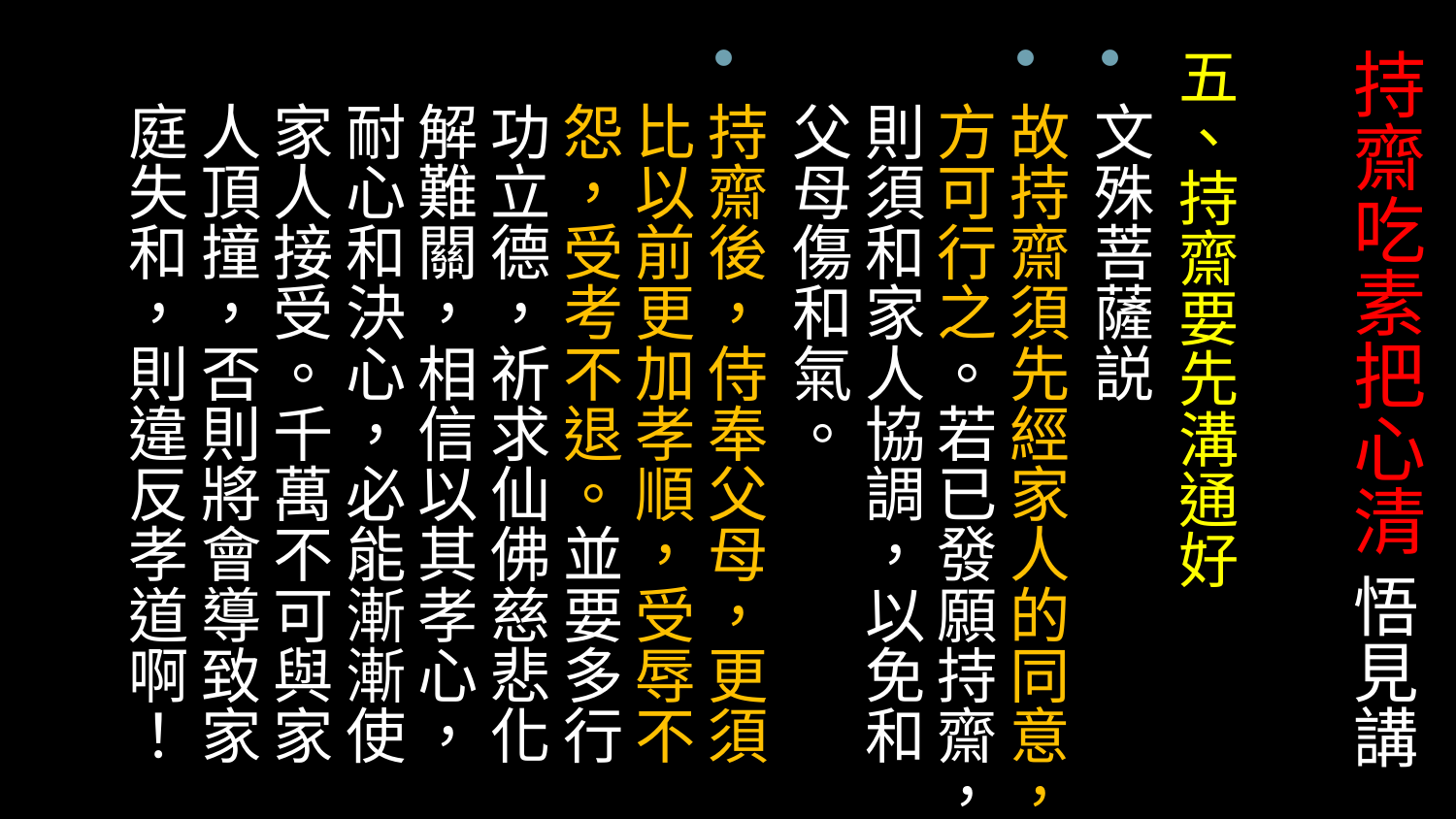

# 持齋吃素把心清 悟見講
五、持齋要先溝通好
文殊菩薩説
故持齋須先經家人的同意，方可行之。若已發願持齋，則須和家人協調，以免和父母傷和氣。
持齋後，侍奉父母，更須比以前更加孝順，受辱不怨，受考不退。並要多行功立德，祈求仙佛慈悲化解難關，相信以其孝心，耐心和決心，必能漸漸使家人接受。千萬不可與家人頂撞，否則將會導致家庭失和，則違反孝道啊！